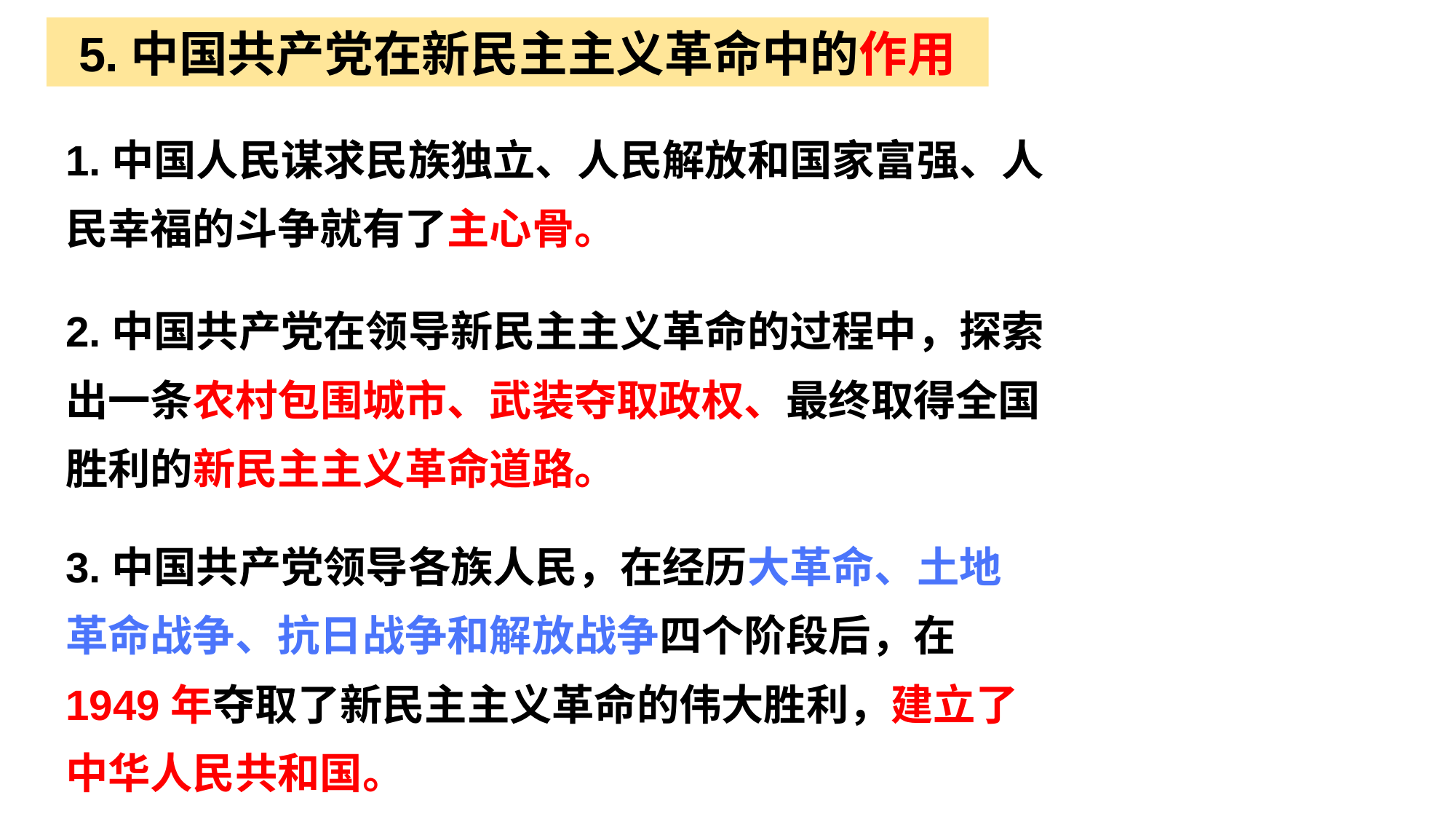

5.中国共产党在新民主主义革命中的作用
1.中国人民谋求民族独立、人民解放和国家富强、人民幸福的斗争就有了主心骨。
2.中国共产党在领导新民主主义革命的过程中，探索出一条农村包围城市、武装夺取政权、最终取得全国胜利的新民主主义革命道路。

3.中国共产党领导各族人民，在经历大革命、土地革命战争、抗日战争和解放战争四个阶段后，在1949年夺取了新民主主义革命的伟大胜利，建立了中华人民共和国。